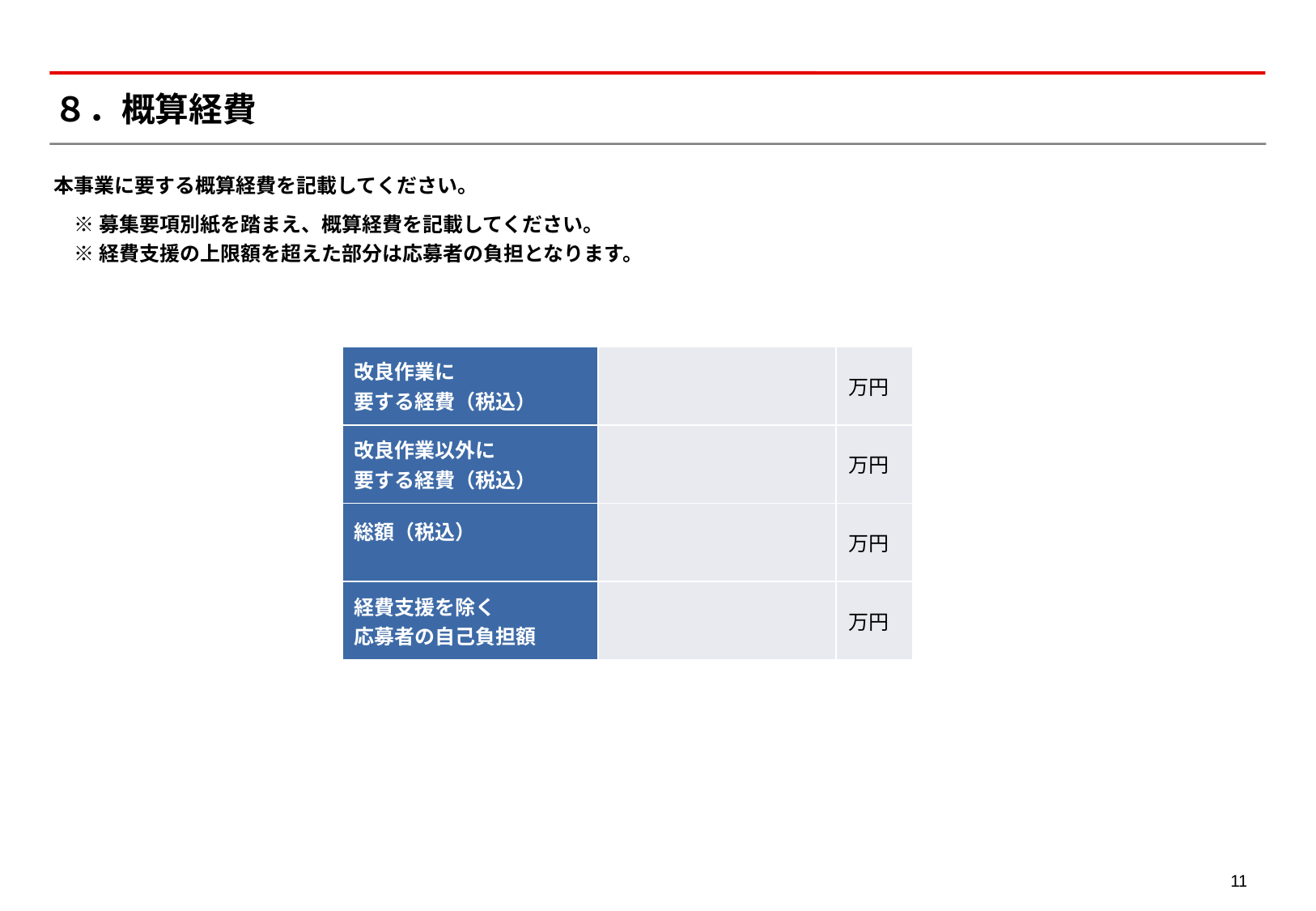

# ８．概算経費
本事業に要する概算経費を記載してください。
　※ 募集要項別紙を踏まえ、概算経費を記載してください。
　※ 経費支援の上限額を超えた部分は応募者の負担となります。
| 改良作業に 要する経費（税込） |  | 万円 |
| --- | --- | --- |
| 改良作業以外に 要する経費（税込） |  | 万円 |
| 総額（税込） |  | 万円 |
| 経費支援を除く 応募者の自己負担額 |  | 万円 |